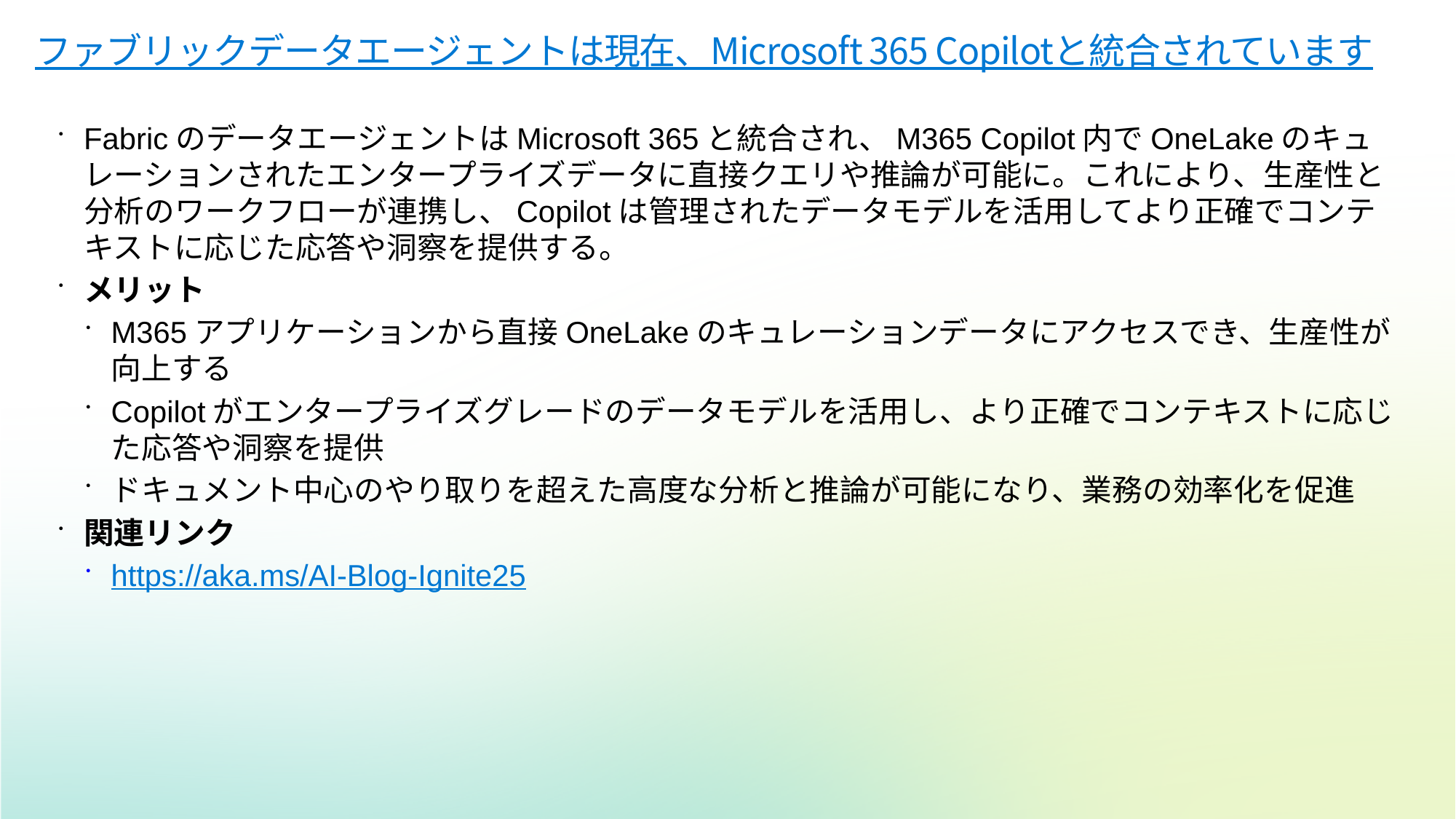

# ファブリックデータエージェントは現在、Microsoft 365 Copilotと統合されています
FabricのデータエージェントはMicrosoft 365と統合され、M365 Copilot内でOneLakeのキュレーションされたエンタープライズデータに直接クエリや推論が可能に。これにより、生産性と分析のワークフローが連携し、Copilotは管理されたデータモデルを活用してより正確でコンテキストに応じた応答や洞察を提供する。
メリット
M365アプリケーションから直接OneLakeのキュレーションデータにアクセスでき、生産性が向上する
Copilotがエンタープライズグレードのデータモデルを活用し、より正確でコンテキストに応じた応答や洞察を提供
ドキュメント中心のやり取りを超えた高度な分析と推論が可能になり、業務の効率化を促進
関連リンク
https://aka.ms/AI-Blog-Ignite25